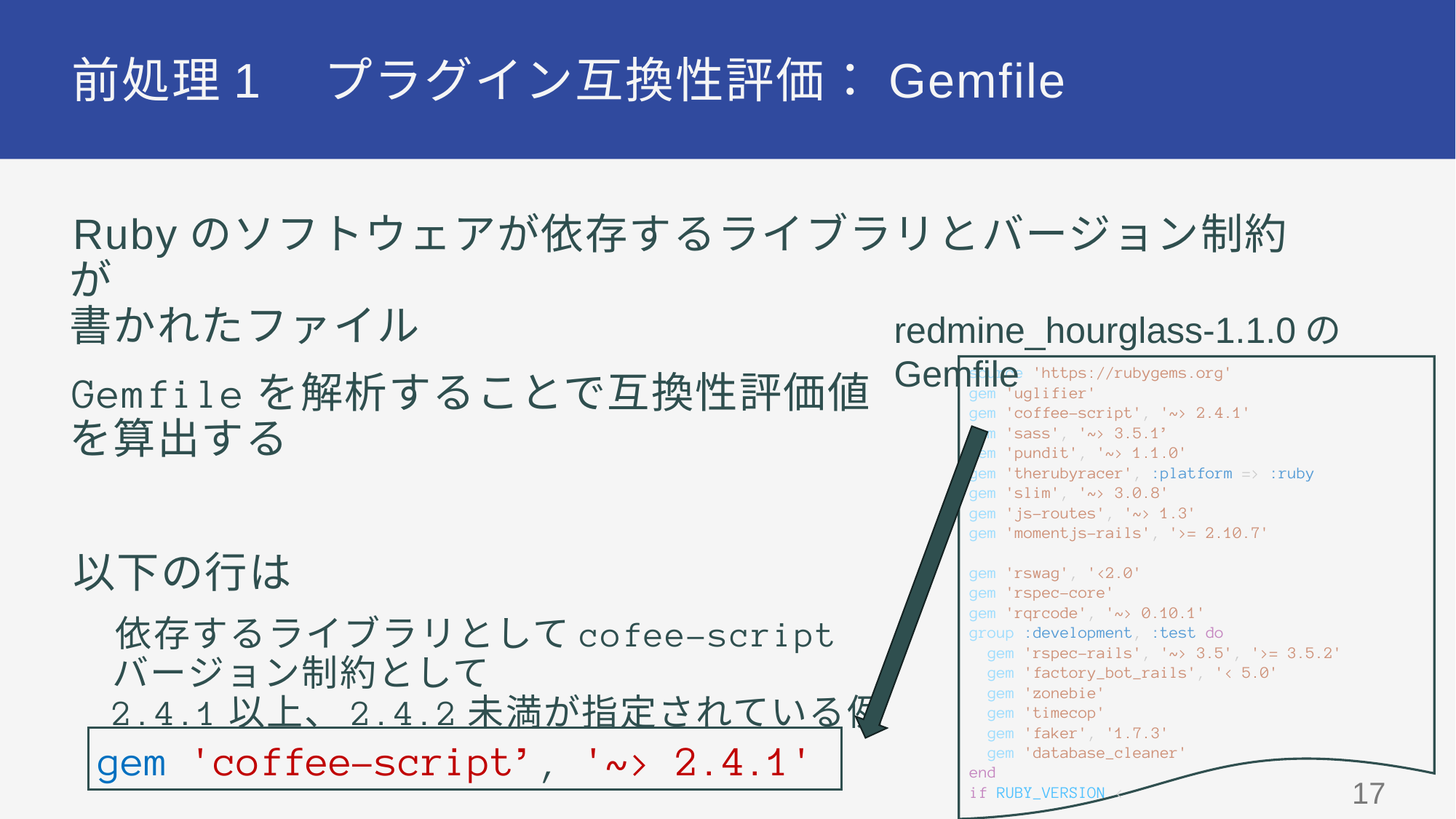

# 前処理1　プラグイン互換性評価：Gemfile
Rubyのソフトウェアが依存するライブラリとバージョン制約が
書かれたファイル
Gemfileを解析することで互換性評価値
を算出する

以下の行は
依存するライブラリとしてcofee-script
バージョン制約として
2.4.1以上、2.4.2未満が指定されている例

redmine_hourglass-1.1.0のGemfile
source 'https://rubygems.org'
gem 'uglifier'
gem 'coffee-script', '~> 2.4.1'
gem 'sass', '~> 3.5.1’
gem 'pundit', '~> 1.1.0'
gem 'therubyracer', :platform => :ruby
gem 'slim', '~> 3.0.8'
gem 'js-routes', '~> 1.3'
gem 'momentjs-rails', '>= 2.10.7'
gem 'rswag', '<2.0'
gem 'rspec-core'
gem 'rqrcode', '~> 0.10.1'
group :development, :test do
  gem 'rspec-rails', '~> 3.5', '>= 3.5.2'
  gem 'factory_bot_rails', '< 5.0'
  gem 'zonebie'
  gem 'timecop'
  gem 'faker', '1.7.3'
  gem 'database_cleaner'
end
if RUBY_VERSION <

gem 'coffee-script’, '~> 2.4.1'
17